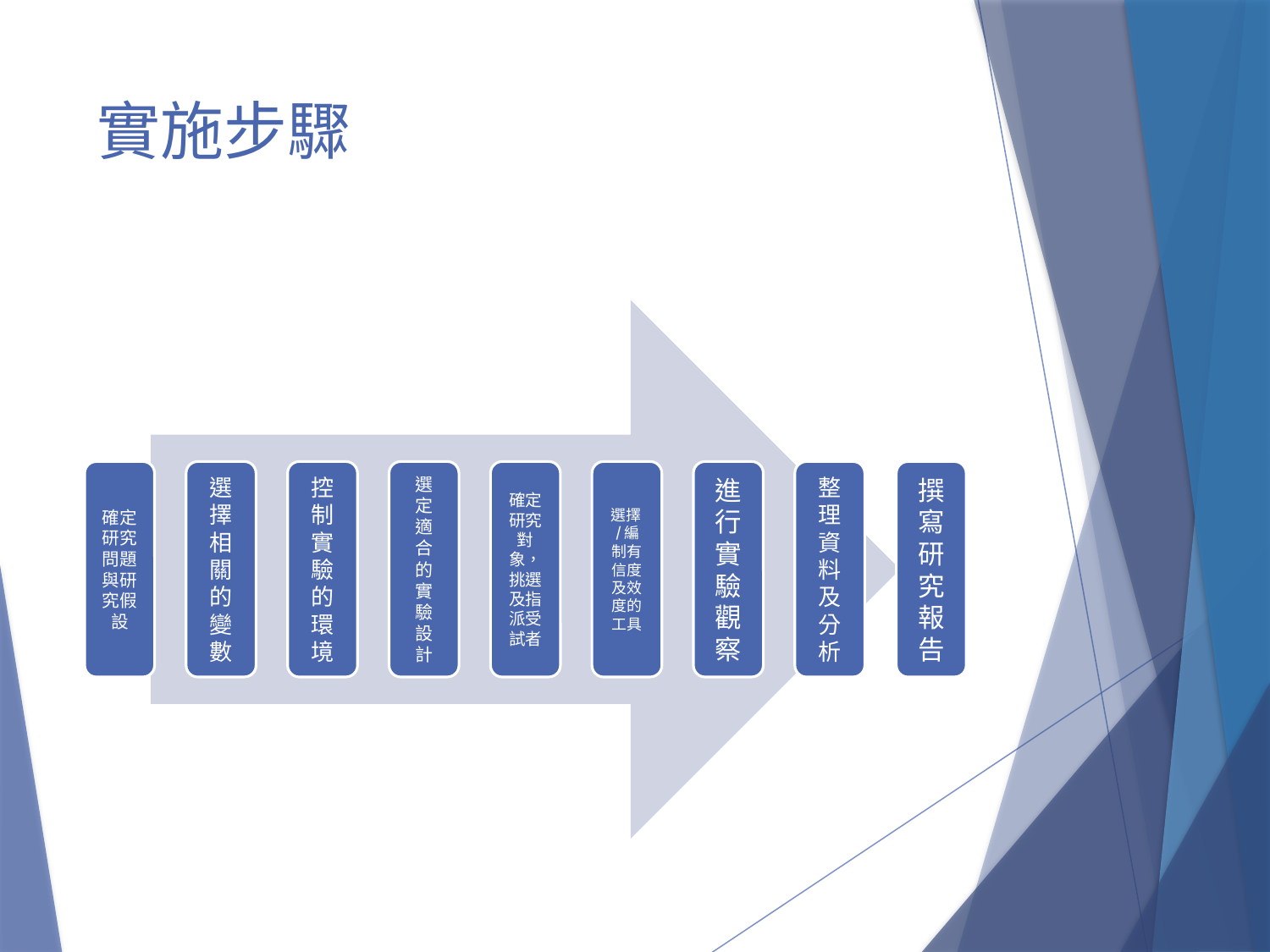

# 實施步驟
確定研究問題與研究假設
選擇相關的變數
控制實驗的環境
選定適合的實驗設計
確定研究對象，挑選及指派受試者
選擇/編制有信度及效度的工具
進行實驗觀察
整理資料及分析
撰寫研究報告